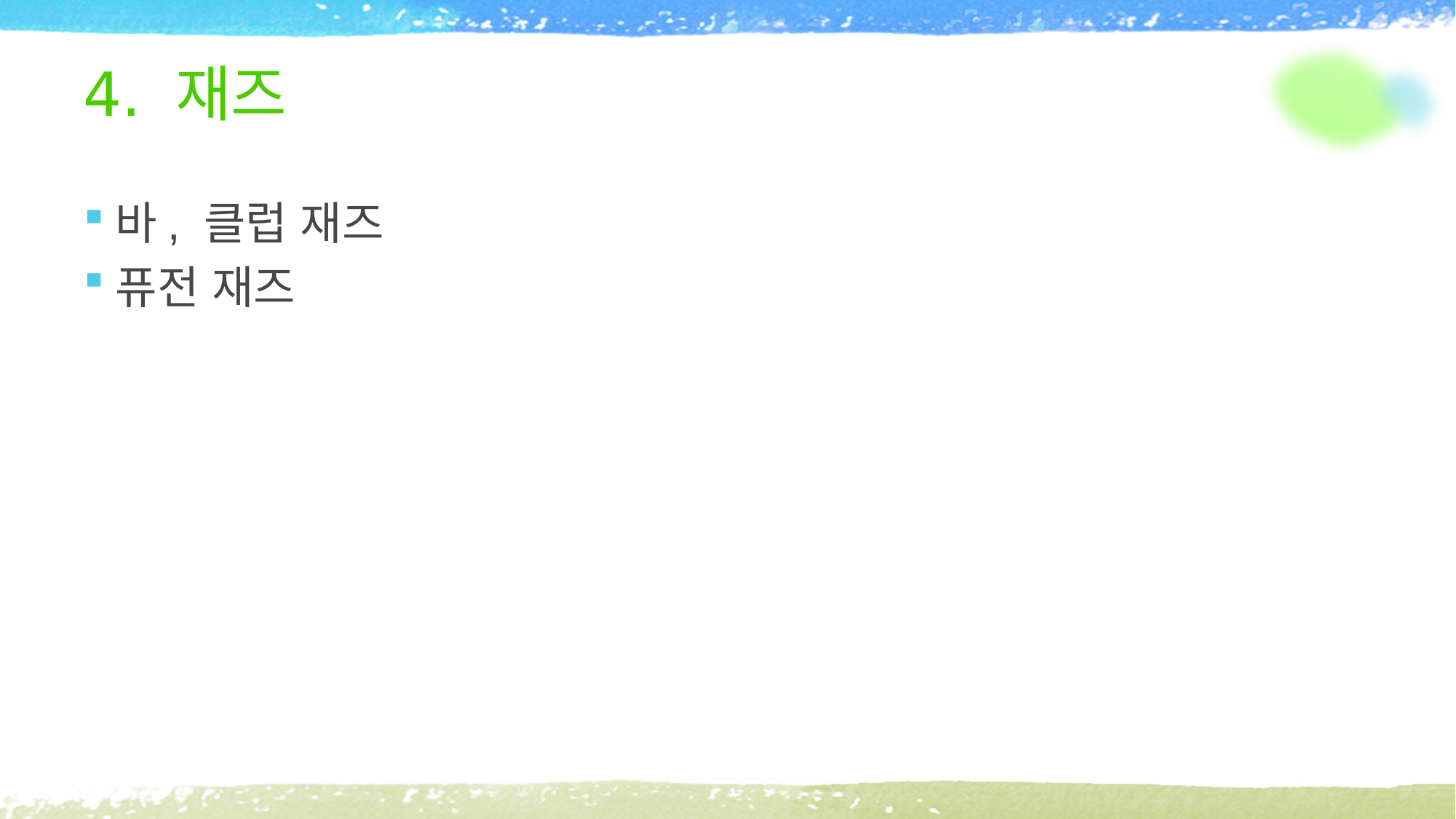

# 4. 재즈
바, 클럽 재즈
퓨전 재즈